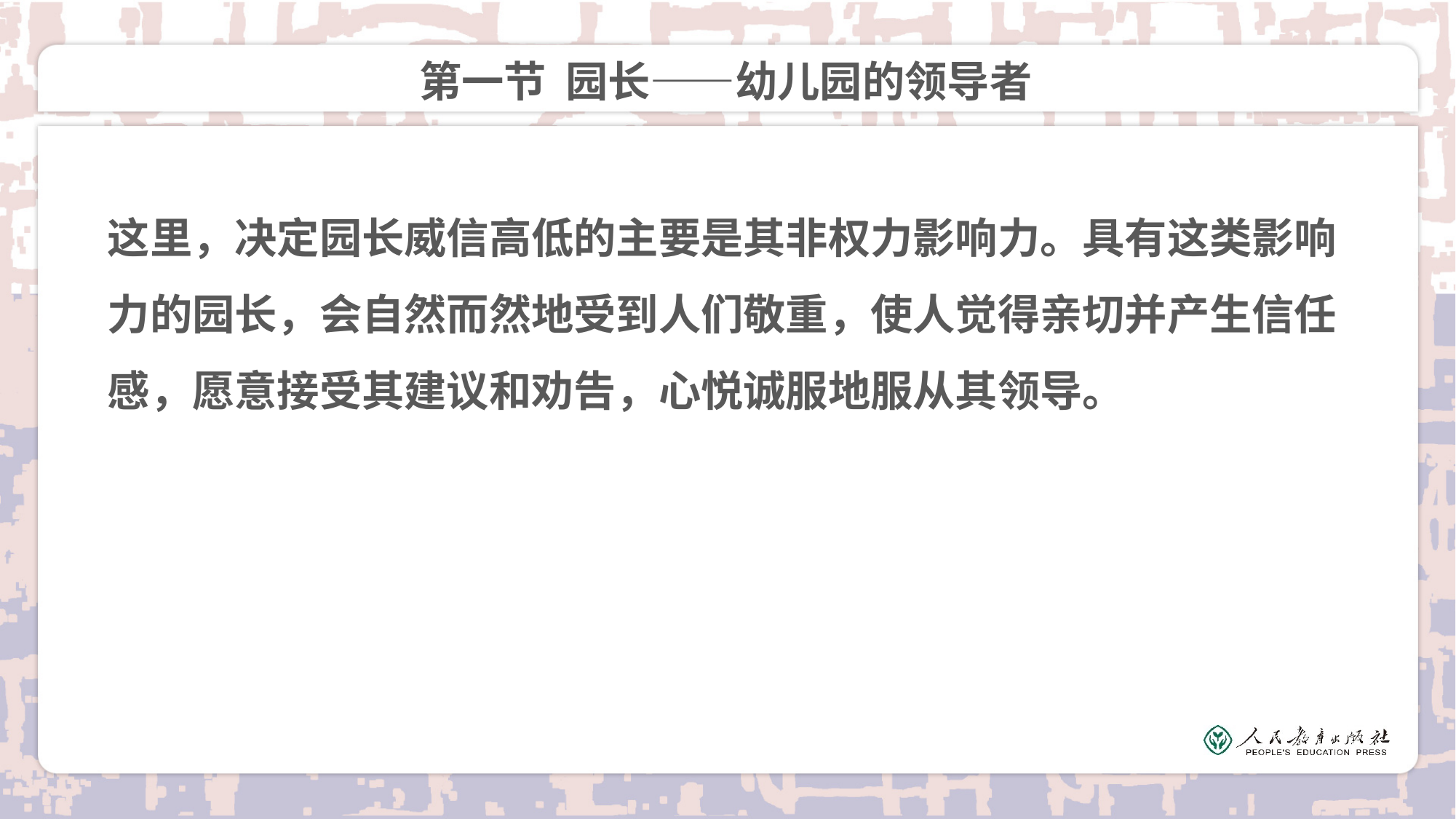

# 第一节  园长——幼儿园的领导者
这里，决定园长威信高低的主要是其非权力影响力。具有这类影响力的园长，会自然而然地受到人们敬重，使人觉得亲切并产生信任感，愿意接受其建议和劝告，心悦诚服地服从其领导。